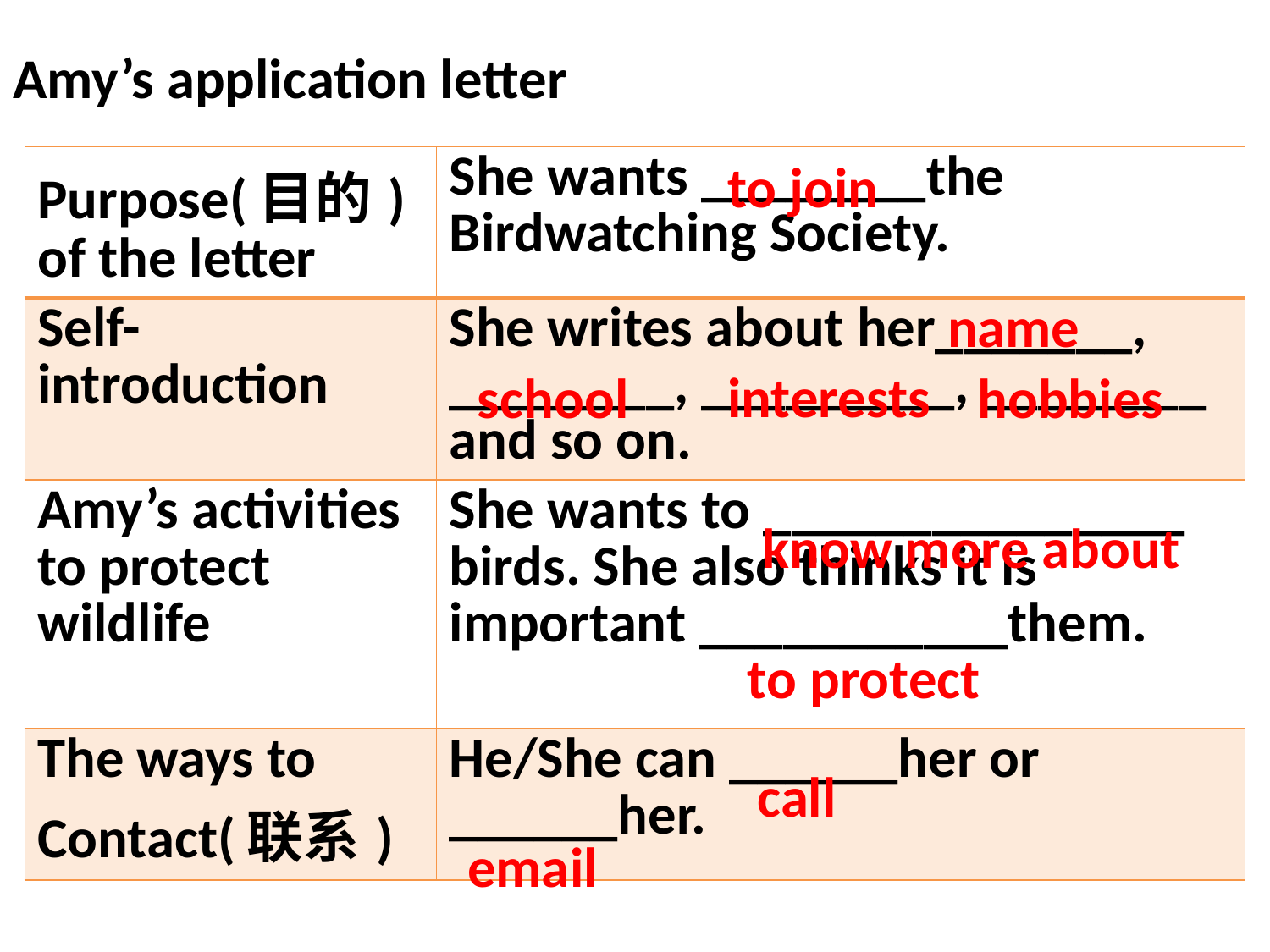

# Amy’s application letter
to join
| Purpose(目的) of the letter | She wants \_\_\_\_\_\_\_\_the Birdwatching Society. |
| --- | --- |
| Self-introduction | She writes about her\_\_\_\_\_\_\_, \_\_\_\_\_\_\_\_, \_\_\_\_\_\_\_\_\_, \_\_\_\_\_\_\_\_ and so on. |
| Amy’s activities to protect wildlife | She wants to \_\_\_\_\_\_\_\_\_\_\_\_\_\_\_ birds. She also thinks it is important \_\_\_\_\_\_\_\_\_\_\_them. |
| The ways to Contact(联系) | He/She can \_\_\_\_\_\_her or \_\_\_\_\_\_her. |
name
interests
school
hobbies
know more about
to protect
call
email